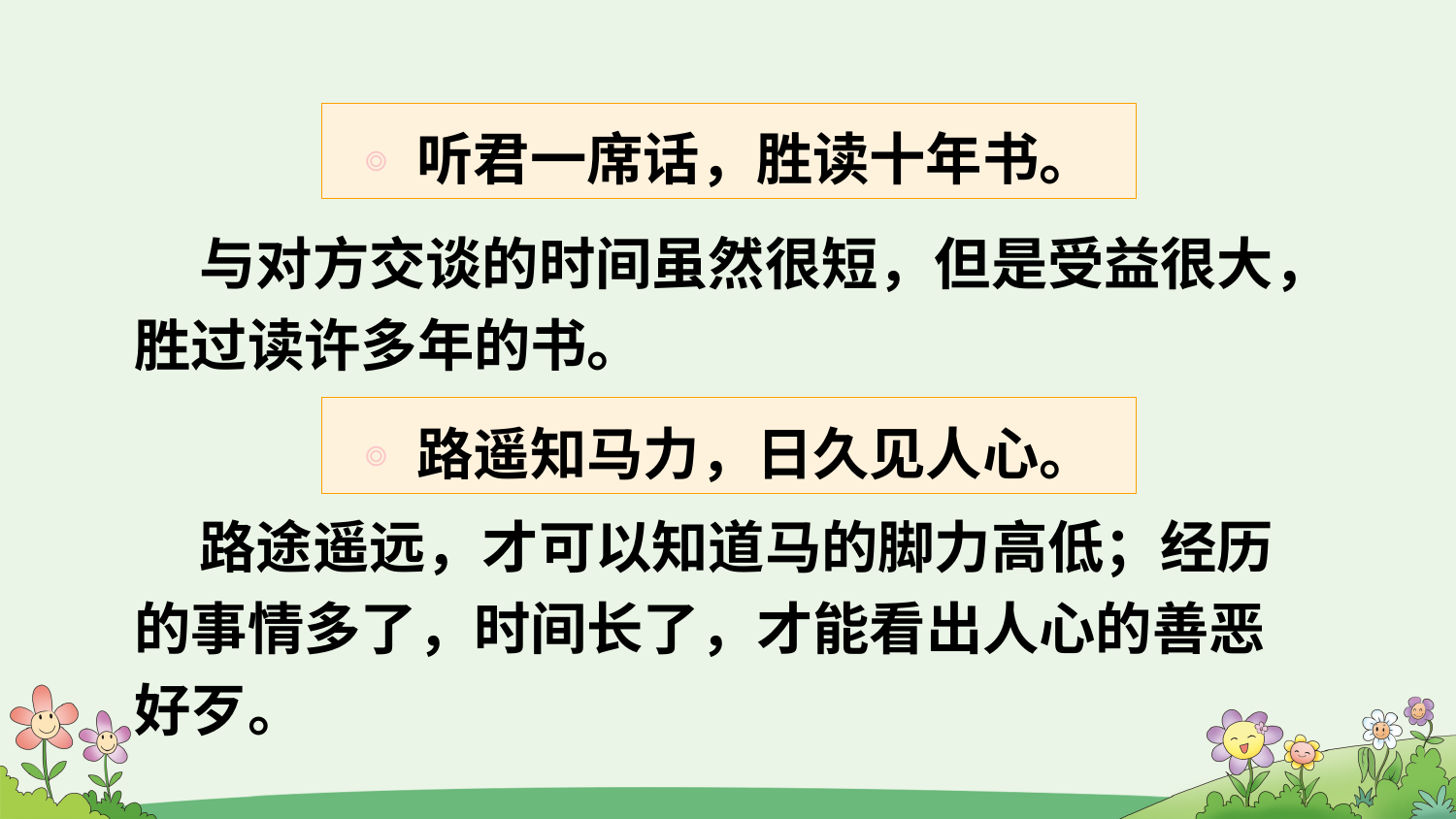

听君一席话，胜读十年书。
    与对方交谈的时间虽然很短，但是受益很大，胜过读许多年的书。
路遥知马力，日久见人心。
    路途遥远，才可以知道马的脚力高低；经历的事情多了，时间长了，才能看出人心的善恶好歹。